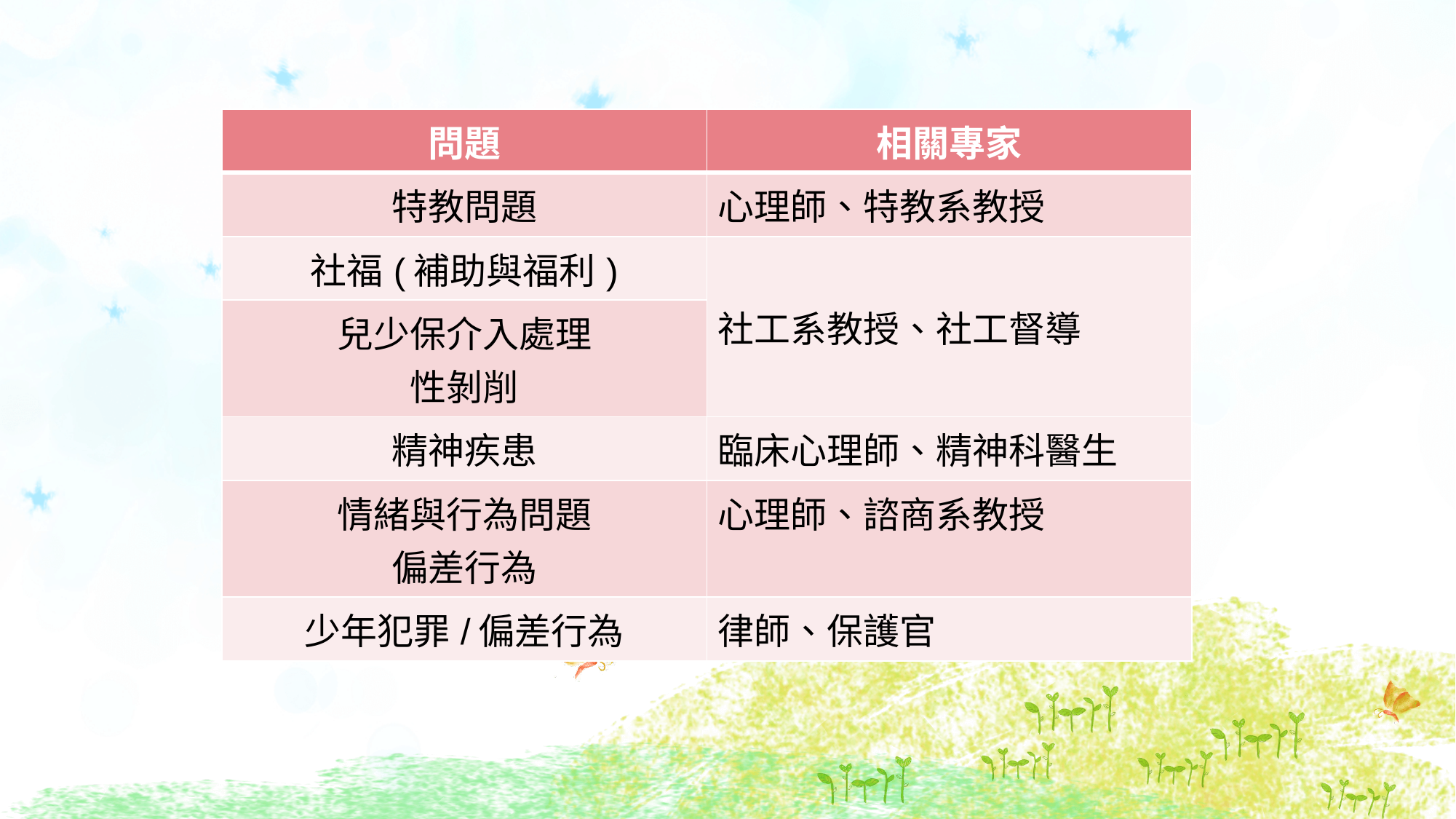

| 問題 | 相關專家 |
| --- | --- |
| 特教問題 | 心理師、特教系教授 |
| 社福(補助與福利) | 社工系教授、社工督導 |
| 兒少保介入處理 性剝削 |  |
| 精神疾患 | 臨床心理師、精神科醫生 |
| 情緒與行為問題 偏差行為 | 心理師、諮商系教授 |
| 少年犯罪/偏差行為 | 律師、保護官 |